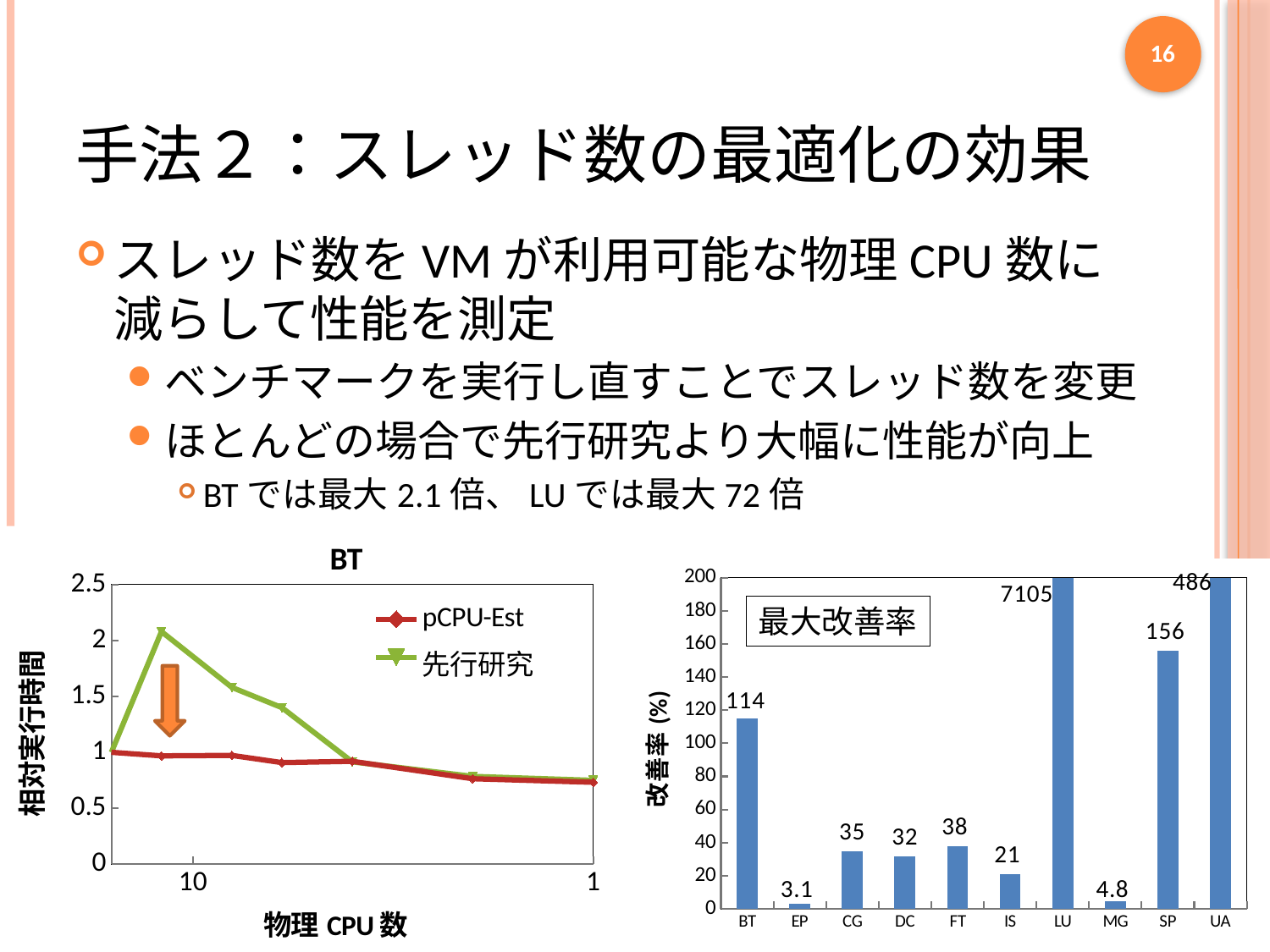

16
# 手法２：スレッド数の最適化の効果
スレッド数をVMが利用可能な物理CPU数に減らして性能を測定
ベンチマークを実行し直すことでスレッド数を変更
ほとんどの場合で先行研究より大幅に性能が向上
BTでは最大2.1倍、LUでは最大72倍

### Chart: BT

| Category |  |  |
|---|---|---|

### Chart

| Category |  |
|---|---|
| BT | 114.7706152792722 |
| EP | 3.075732662733355 |
| CG | 34.9074311065609 |
| DC | 31.79060830405245 |
| FT | 37.75150383737815 |
| IS | 20.76991942703668 |
| LU | 7105.466173678424 |
| MG | 4.778229476366702 |
| SP | 156.0506329113924 |
| UA | 486.2656343061346 |
最大改善率